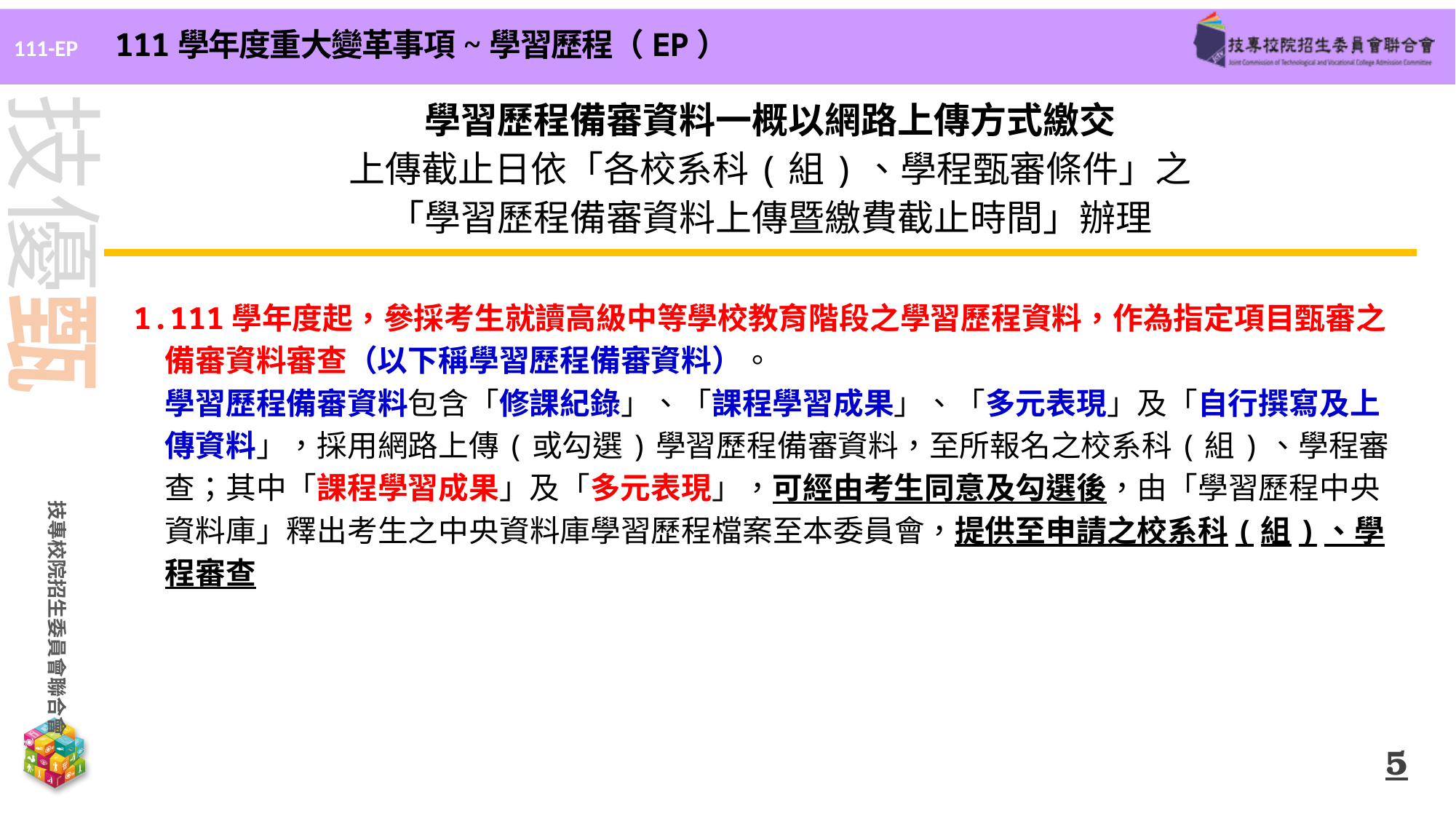

111學年度重大變革事項~學習歷程（EP）
學習歷程備審資料一概以網路上傳方式繳交
上傳截止日依「各校系科(組)、學程甄審條件」之
「學習歷程備審資料上傳暨繳費截止時間」辦理

111學年度起，參採考生就讀高級中等學校教育階段之學習歷程資料，作為指定項目甄審之備審資料審查（以下稱學習歷程備審資料）。
學習歷程備審資料包含「修課紀錄」、「課程學習成果」、「多元表現」及「自行撰寫及上傳資料」，採用網路上傳(或勾選)學習歷程備審資料，至所報名之校系科(組)、學程審查；其中「課程學習成果」及「多元表現」，可經由考生同意及勾選後，由「學習歷程中央資料庫」釋出考生之中央資料庫學習歷程檔案至本委員會，提供至申請之校系科(組)、學程審查